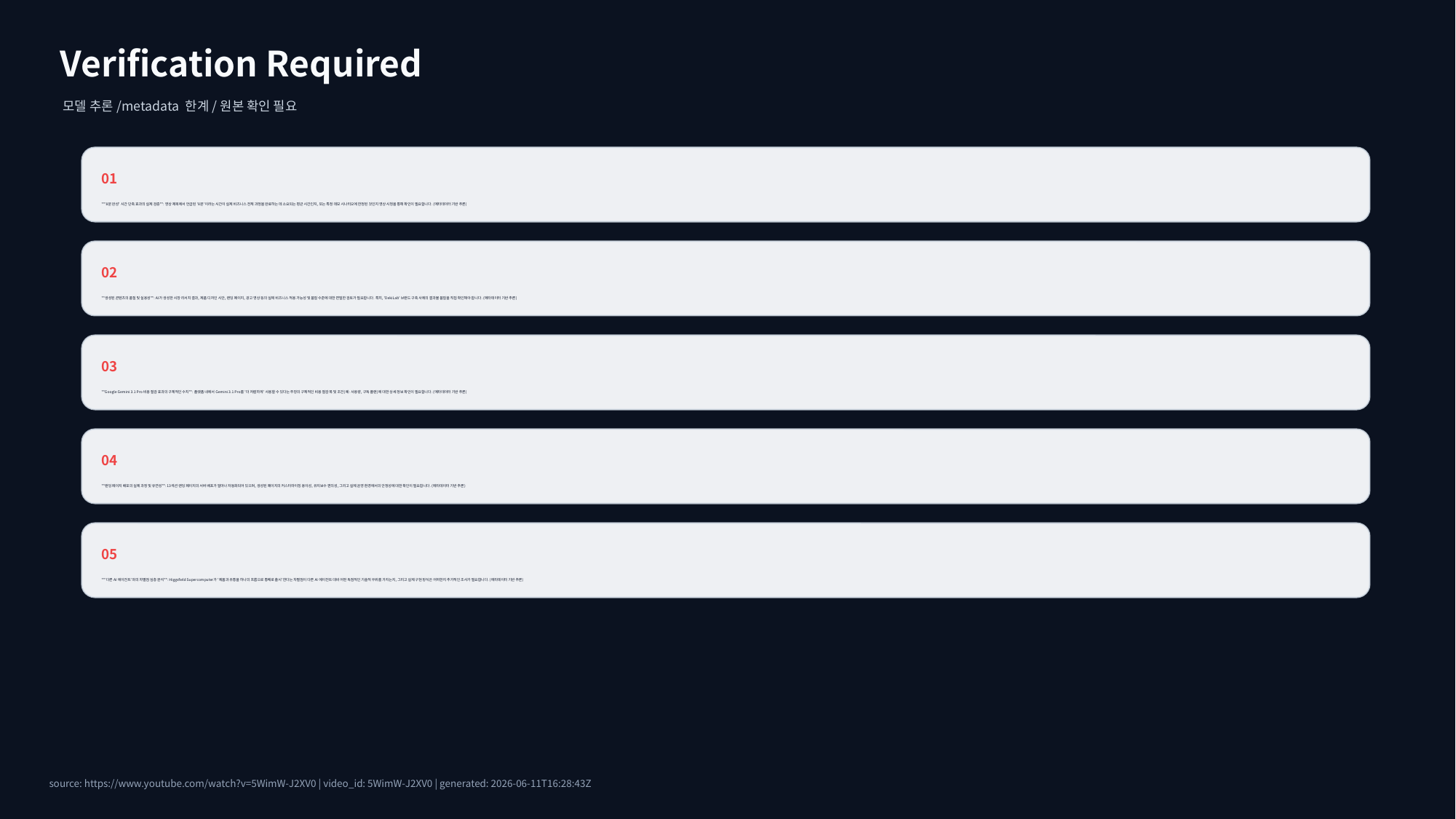

Verification Required
모델 추론/metadata 한계/원본 확인 필요

01
**'8분 완성' 시간 단축 효과의 실제 검증**: 영상 제목에서 언급된 '8분'이라는 시간이 실제 비즈니스 전체 과정을 완료하는 데 소요되는 평균 시간인지, 또는 특정 데모 시나리오에 한정된 것인지 영상 시청을 통해 확인이 필요합니다. (메타데이터 기반 추론)

02
**생성된 콘텐츠의 품질 및 실용성**: AI가 생성한 시장 리서치 결과, 제품 디자인 시안, 랜딩 페이지, 광고 영상 등의 실제 비즈니스 적용 가능성 및 품질 수준에 대한 면밀한 검토가 필요합니다. 특히, 'DekiLab' 브랜드 구축 사례의 결과물 품질을 직접 확인해야 합니다. (메타데이터 기반 추론)

03
**Google Gemini 3.1 Pro 비용 절감 효과의 구체적인 수치**: 플랫폼 내에서 Gemini 3.1 Pro를 '더 저렴하게' 사용할 수 있다는 주장의 구체적인 비용 절감 폭 및 조건(예: 사용량, 구독 플랜)에 대한 상세 정보 확인이 필요합니다. (메타데이터 기반 추론)

04
**랜딩 페이지 배포의 실제 과정 및 유연성**: 13섹션 랜딩 페이지의 서버 배포가 얼마나 자동화되어 있으며, 생성된 페이지의 커스터마이징 용이성, 유지보수 편의성, 그리고 실제 운영 환경에서의 안정성에 대한 확인이 필요합니다. (메타데이터 기반 추론)

05
**'다른 AI 에이전트'와의 차별점 심층 분석**: Higgsfield Supercomputer가 '제품과 유통을 하나의 흐름으로 통째로 출시'한다는 차별점이 다른 AI 에이전트 대비 어떤 독점적인 기술적 우위를 가지는지, 그리고 실제 구현 방식은 어떠한지 추가적인 조사가 필요합니다. (메타데이터 기반 추론)
source: https://www.youtube.com/watch?v=5WimW-J2XV0 | video_id: 5WimW-J2XV0 | generated: 2026-06-11T16:28:43Z